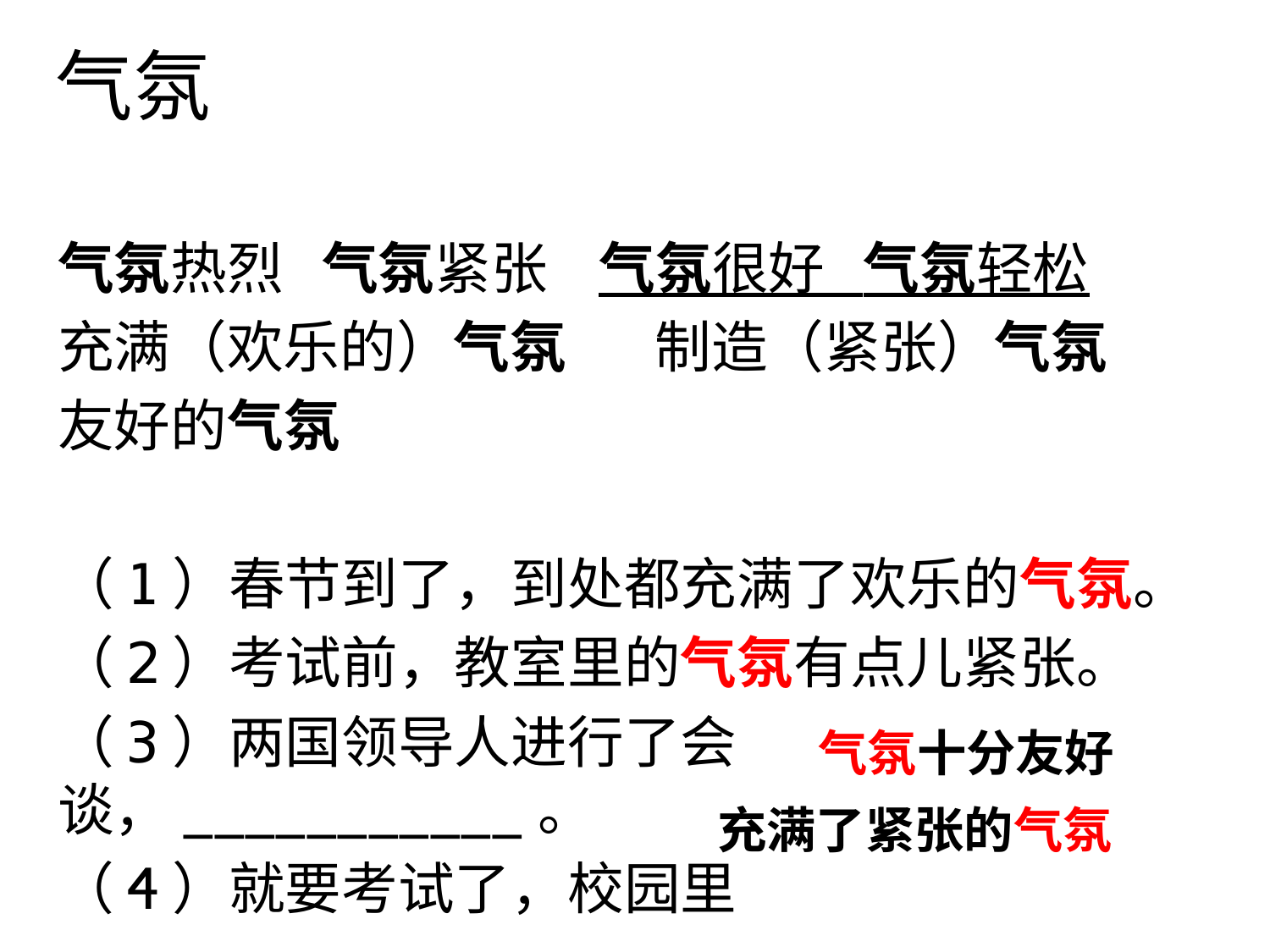

# 气氛
气氛热烈   气氛紧张    气氛很好   气氛轻松
充满（欢乐的）气氛       制造（紧张）气氛
友好的气氛

（1）春节到了，到处都充满了欢乐的气氛。
（2）考试前，教室里的气氛有点儿紧张。
（3）两国领导人进行了会谈，___________。
（4）就要考试了，校园里_______________。

气氛十分友好
充满了紧张的气氛